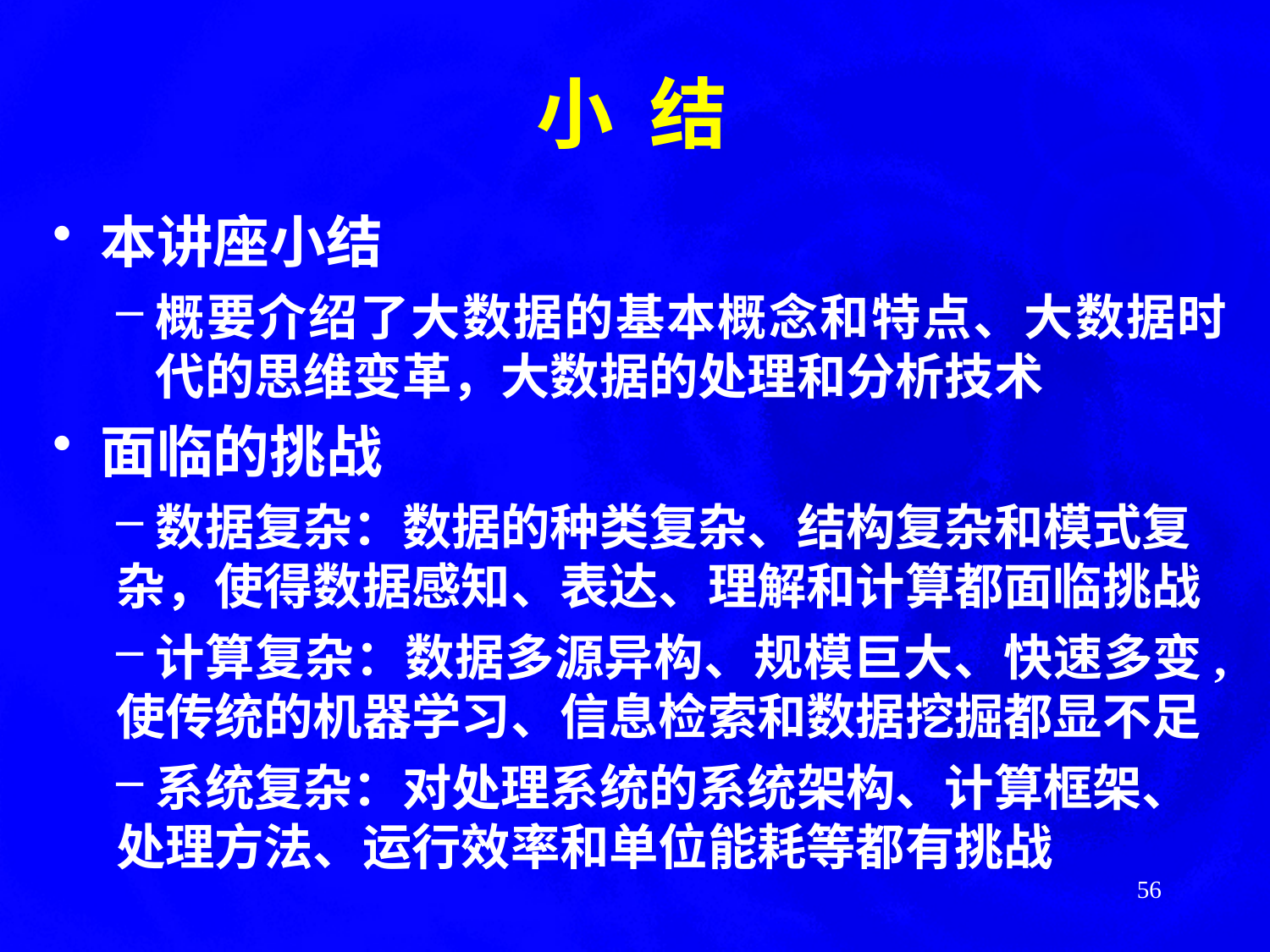

小  结
本讲座小结
概要介绍了大数据的基本概念和特点、大数据时代的思维变革，大数据的处理和分析技术
面临的挑战
数据复杂：数据的种类复杂、结构复杂和模式复
杂，使得数据感知、表达、理解和计算都面临挑战
计算复杂：数据多源异构、规模巨大、快速多变,
使传统的机器学习、信息检索和数据挖掘都显不足
系统复杂：对处理系统的系统架构、计算框架、
处理方法、运行效率和单位能耗等都有挑战
56